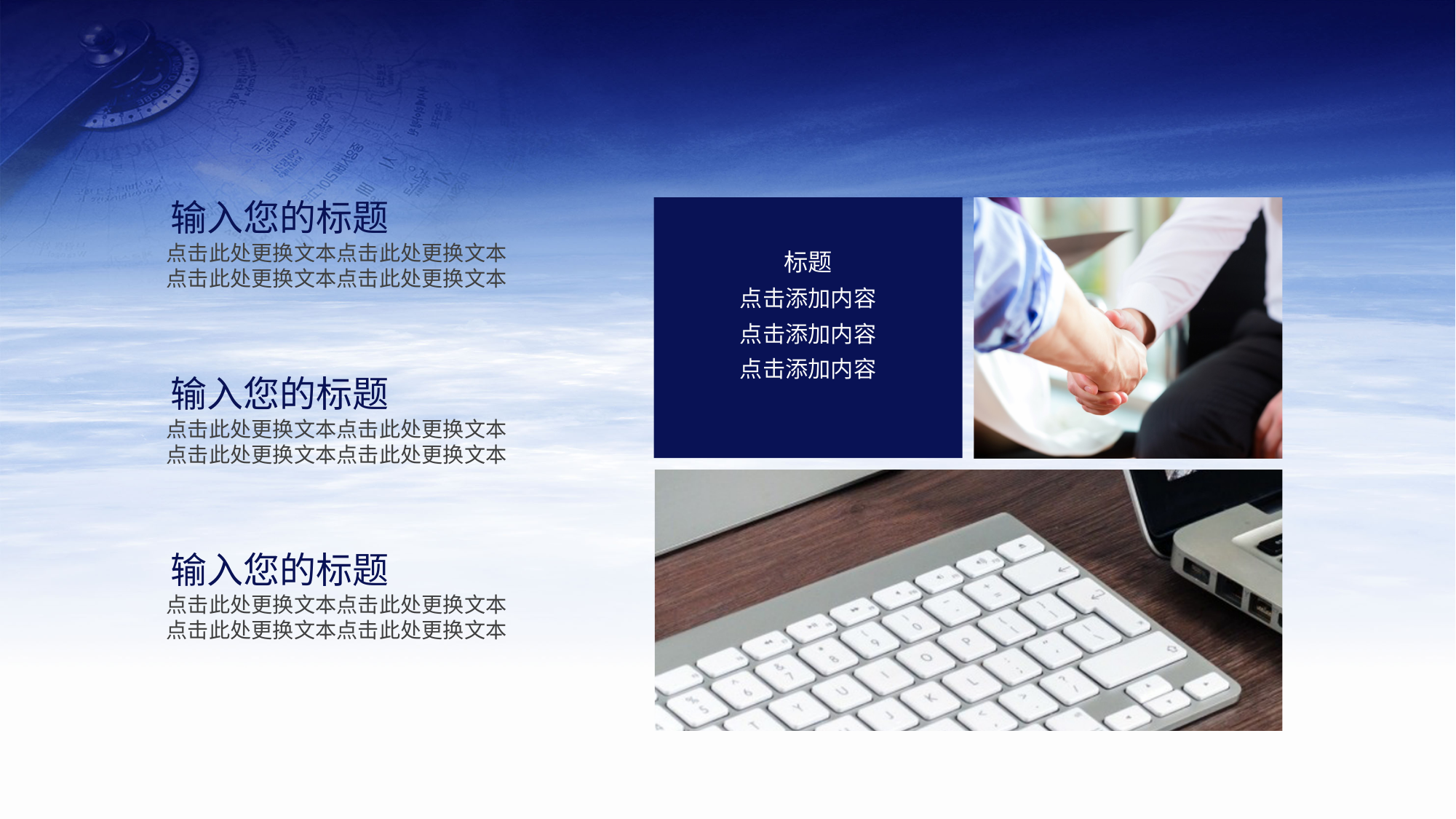

输入您的标题
标题
点击添加内容
点击添加内容
点击添加内容

点击此处更换文本点击此处更换文本
点击此处更换文本点击此处更换文本
输入您的标题
点击此处更换文本点击此处更换文本
点击此处更换文本点击此处更换文本
输入您的标题
点击此处更换文本点击此处更换文本
点击此处更换文本点击此处更换文本